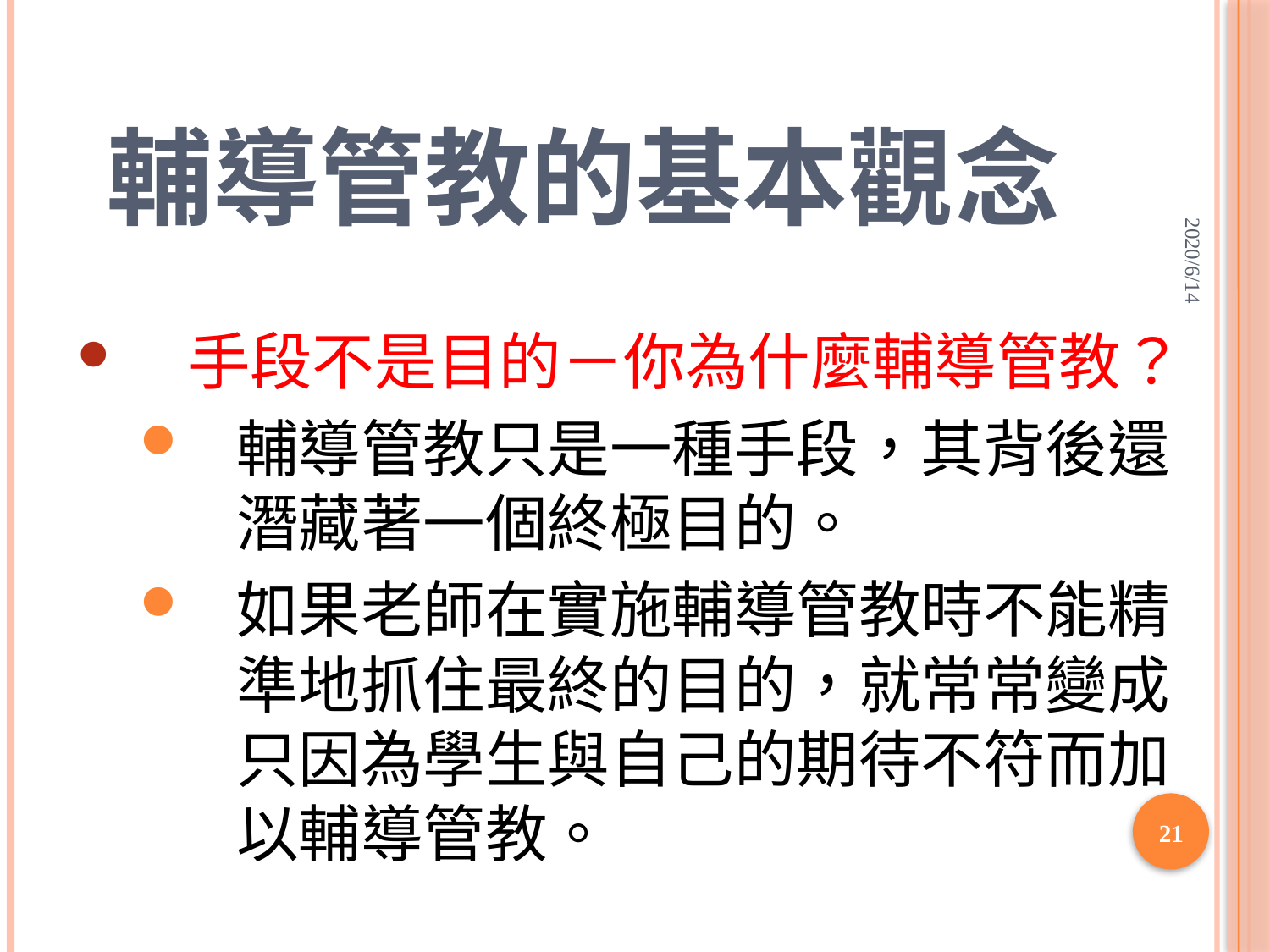

# 輔導管教的基本觀念
2020/6/14
手段不是目的－你為什麼輔導管教？
輔導管教只是一種手段，其背後還潛藏著一個終極目的。
如果老師在實施輔導管教時不能精準地抓住最終的目的，就常常變成只因為學生與自己的期待不符而加以輔導管教。
21